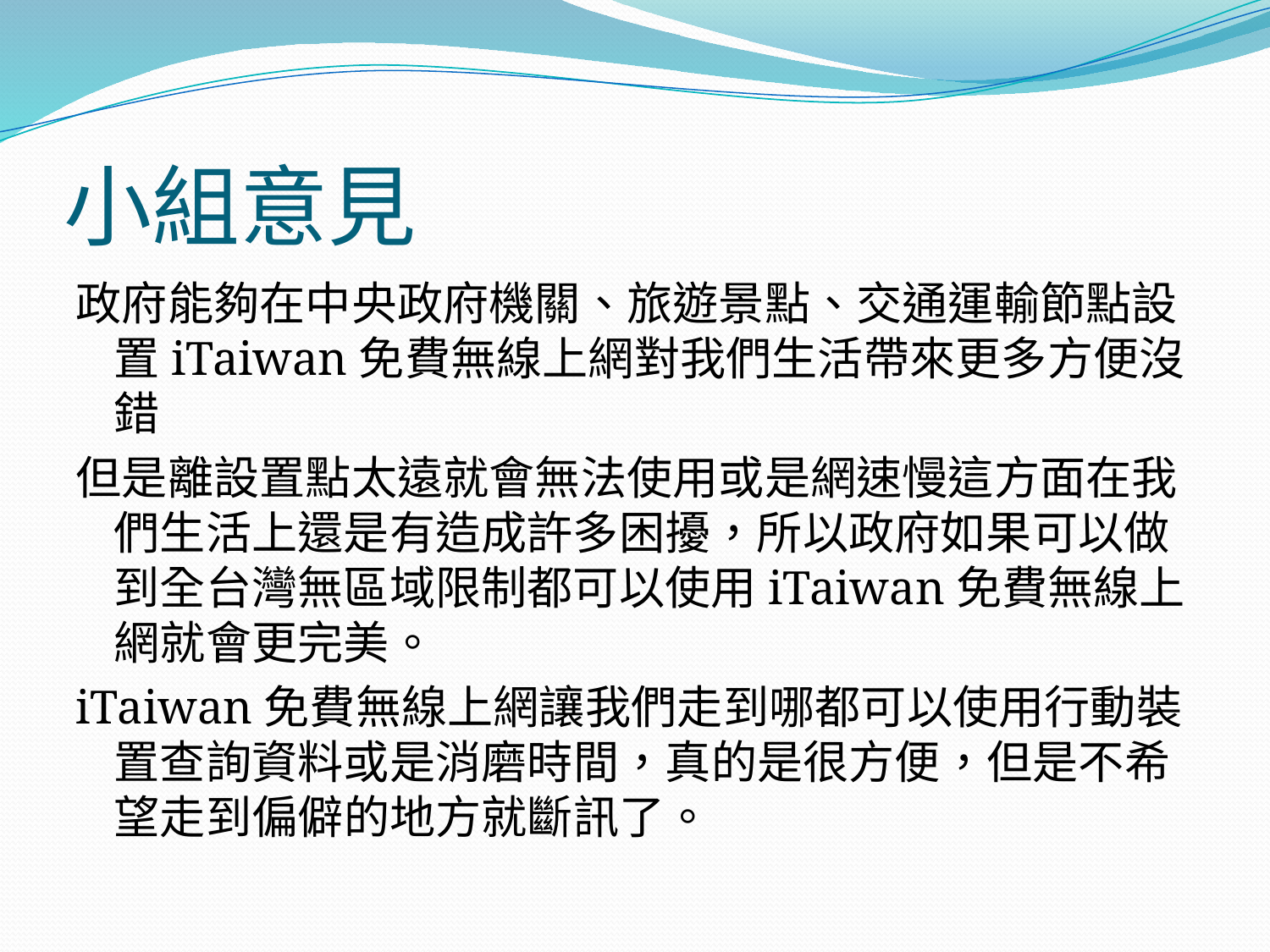

# 小組意見
政府能夠在中央政府機關、旅遊景點、交通運輸節點設置iTaiwan免費無線上網對我們生活帶來更多方便沒錯
但是離設置點太遠就會無法使用或是網速慢這方面在我們生活上還是有造成許多困擾，所以政府如果可以做到全台灣無區域限制都可以使用iTaiwan免費無線上網就會更完美。
iTaiwan免費無線上網讓我們走到哪都可以使用行動裝置查詢資料或是消磨時間，真的是很方便，但是不希望走到偏僻的地方就斷訊了。